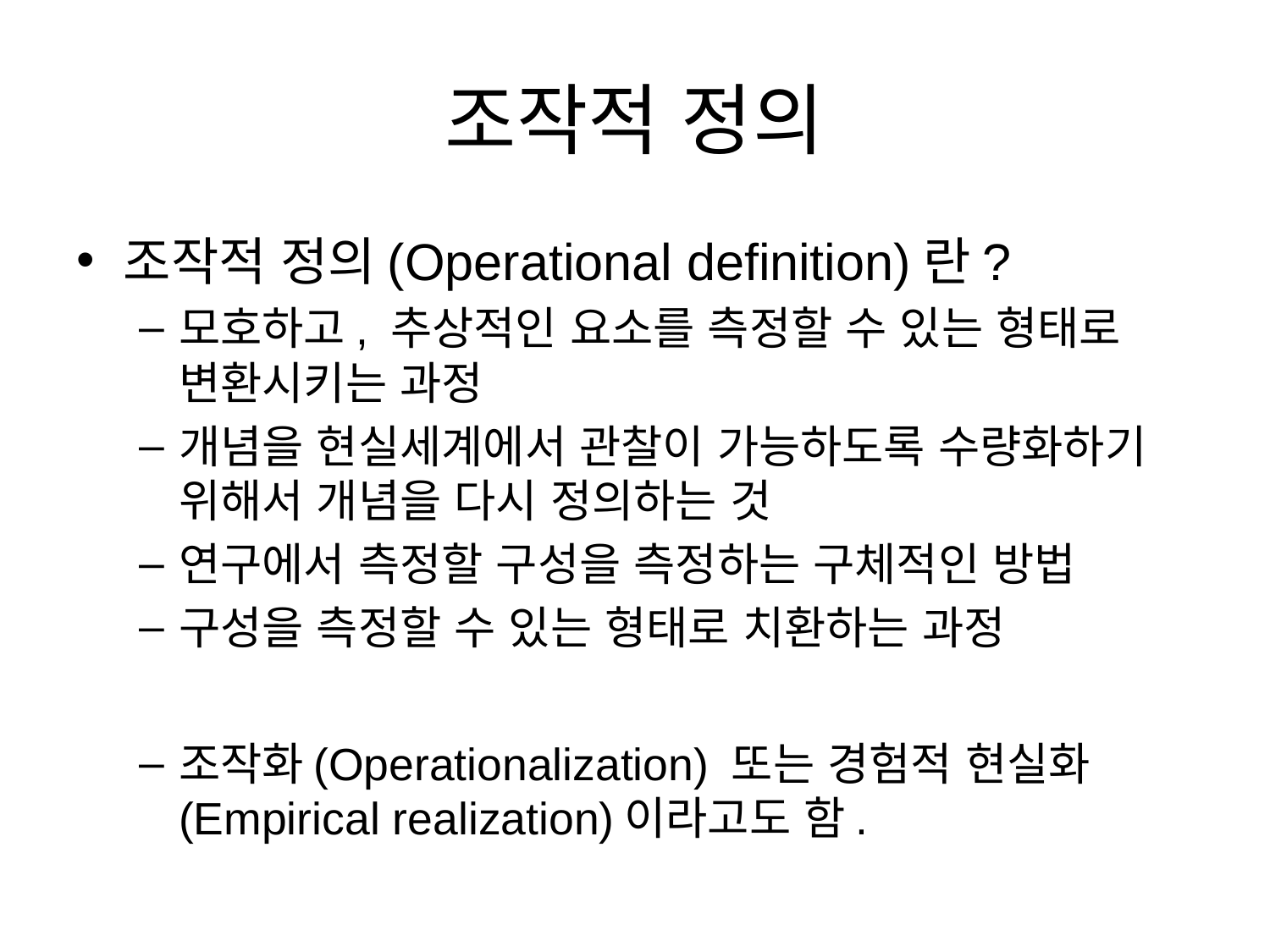

# 조작적 정의
조작적 정의(Operational definition)란?
모호하고, 추상적인 요소를 측정할 수 있는 형태로 변환시키는 과정
개념을 현실세계에서 관찰이 가능하도록 수량화하기 위해서 개념을 다시 정의하는 것
연구에서 측정할 구성을 측정하는 구체적인 방법
구성을 측정할 수 있는 형태로 치환하는 과정

조작화(Operationalization) 또는 경험적 현실화(Empirical realization)이라고도 함.